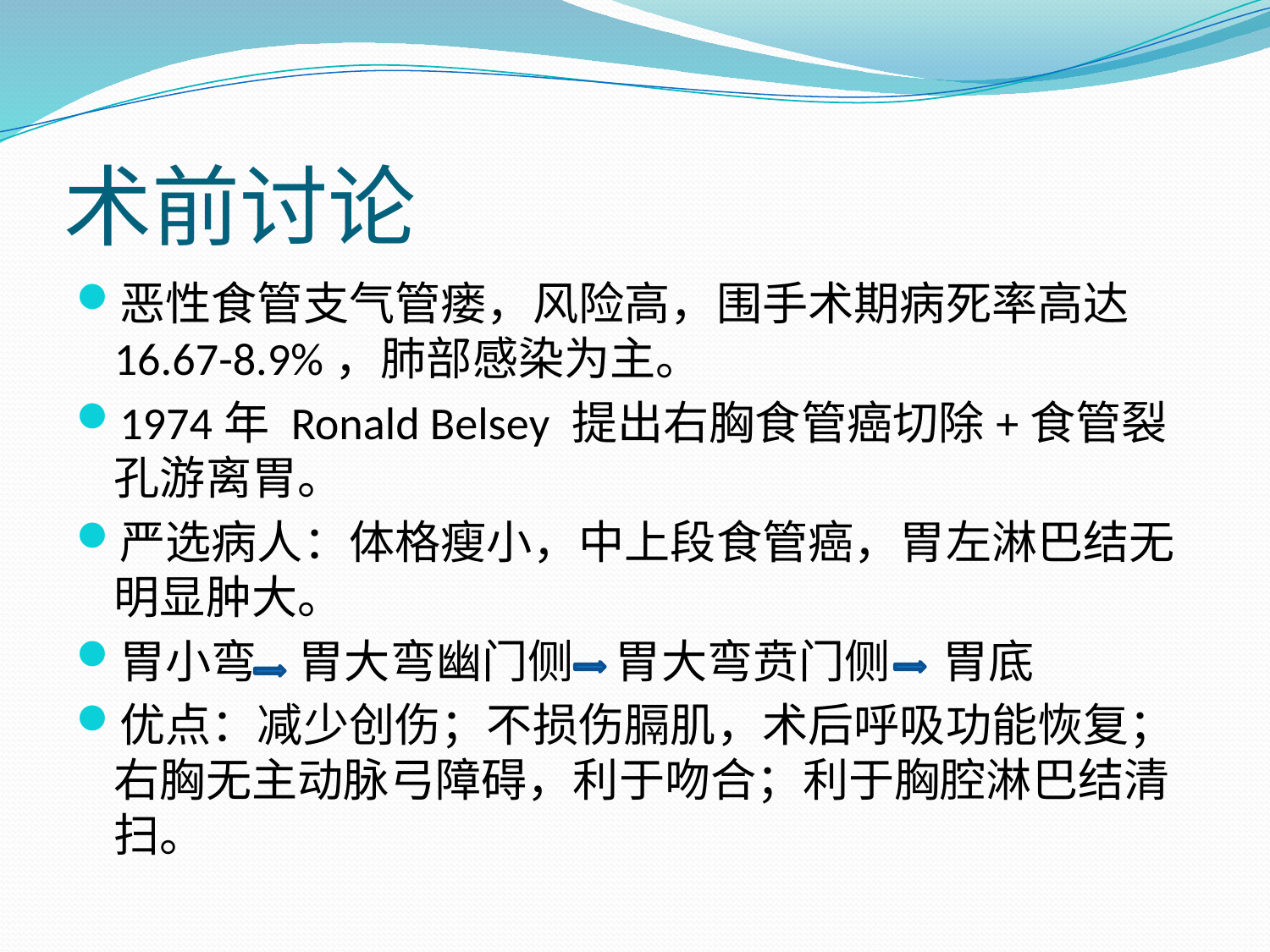

# 术前讨论
恶性食管支气管瘘，风险高，围手术期病死率高达16.67-8.9%，肺部感染为主。
1974年 Ronald Belsey 提出右胸食管癌切除+食管裂孔游离胃。
严选病人：体格瘦小，中上段食管癌，胃左淋巴结无明显肿大。
胃小弯    胃大弯幽门侧    胃大弯贲门侧     胃底
优点：减少创伤；不损伤膈肌，术后呼吸功能恢复；右胸无主动脉弓障碍，利于吻合；利于胸腔淋巴结清扫。